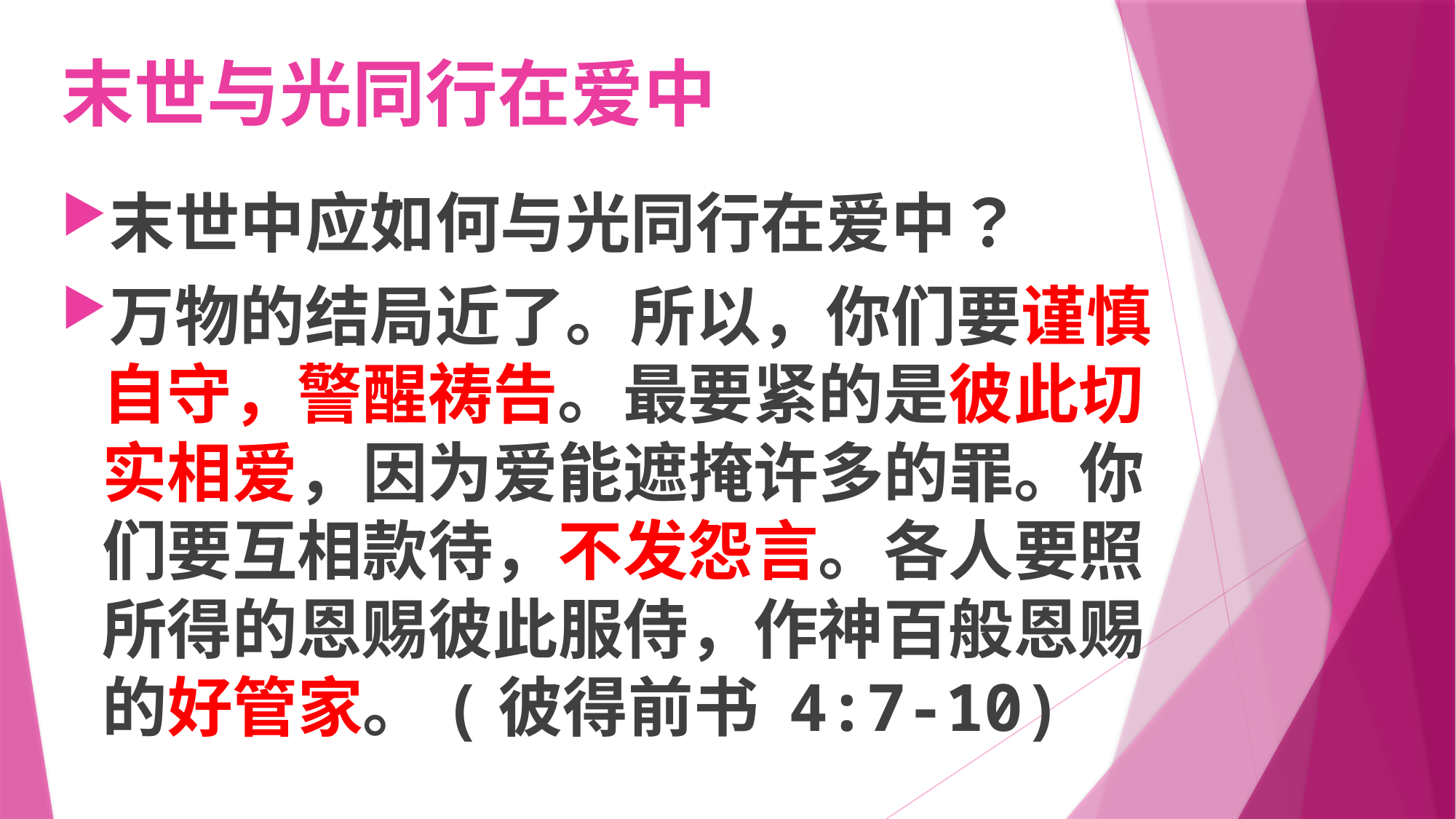

# 末世与光同行在爱中
末世中应如何与光同行在爱中？
万物的结局近了。所以，你们要谨慎自守，警醒祷告。最要紧的是彼此切实相爱，因为爱能遮掩许多的罪。你们要互相款待，不发怨言。各人要照所得的恩赐彼此服侍，作神百般恩赐的好管家。(彼得前书 4:7-10)